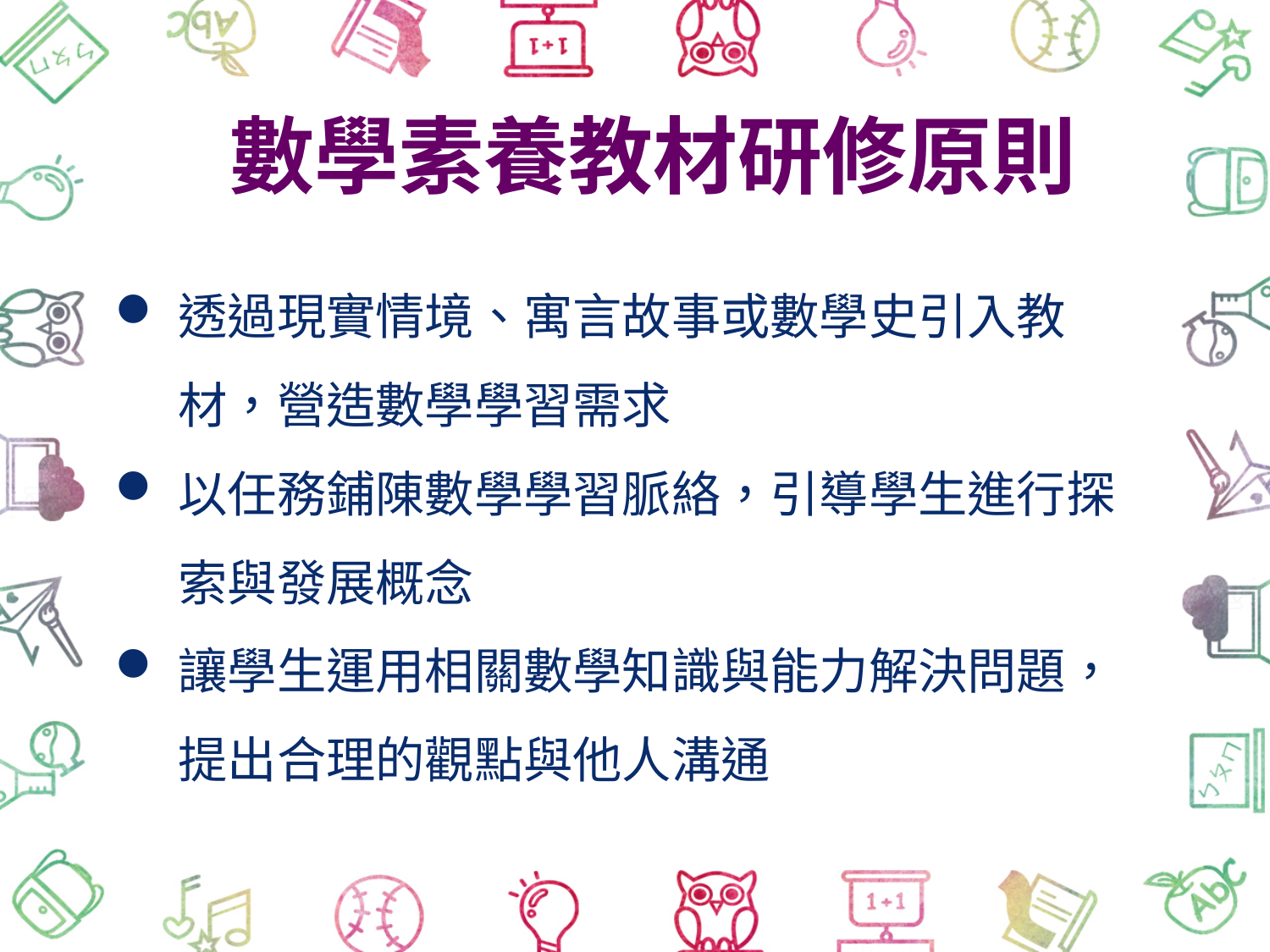

# 數學素養教材研修原則
透過現實情境、寓言故事或數學史引入教材，營造數學學習需求
以任務鋪陳數學學習脈絡，引導學生進行探索與發展概念
讓學生運用相關數學知識與能力解決問題，提出合理的觀點與他人溝通